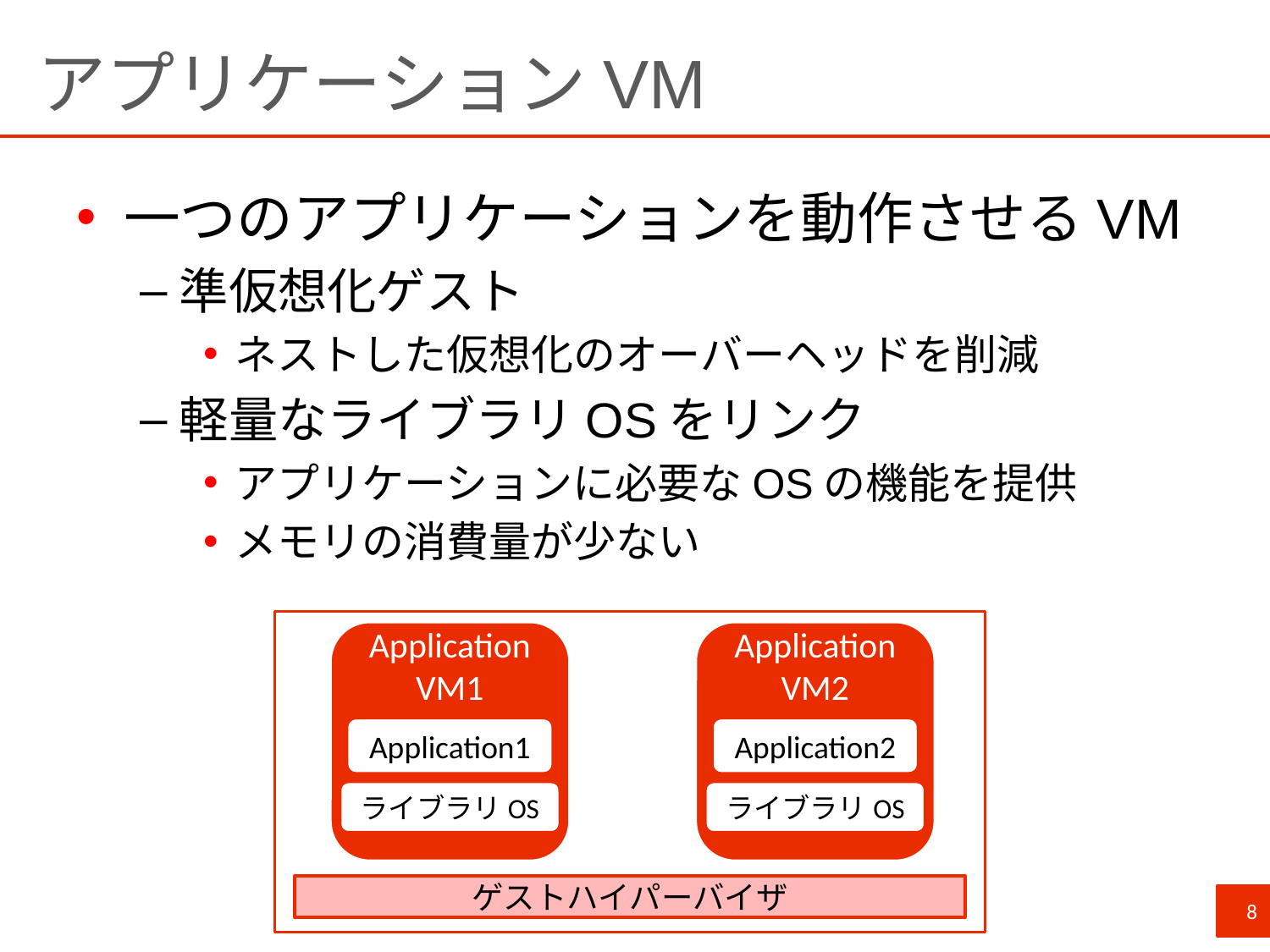

# アプリケーションVM
一つのアプリケーションを動作させるVM
準仮想化ゲスト
ネストした仮想化のオーバーヘッドを削減
軽量なライブラリOSをリンク
アプリケーションに必要なOSの機能を提供
メモリの消費量が少ない

Application
VM1

ライブラリOS
Application1
Application
VM2

ライブラリOS
Application2
ゲストハイパーバイザ
8